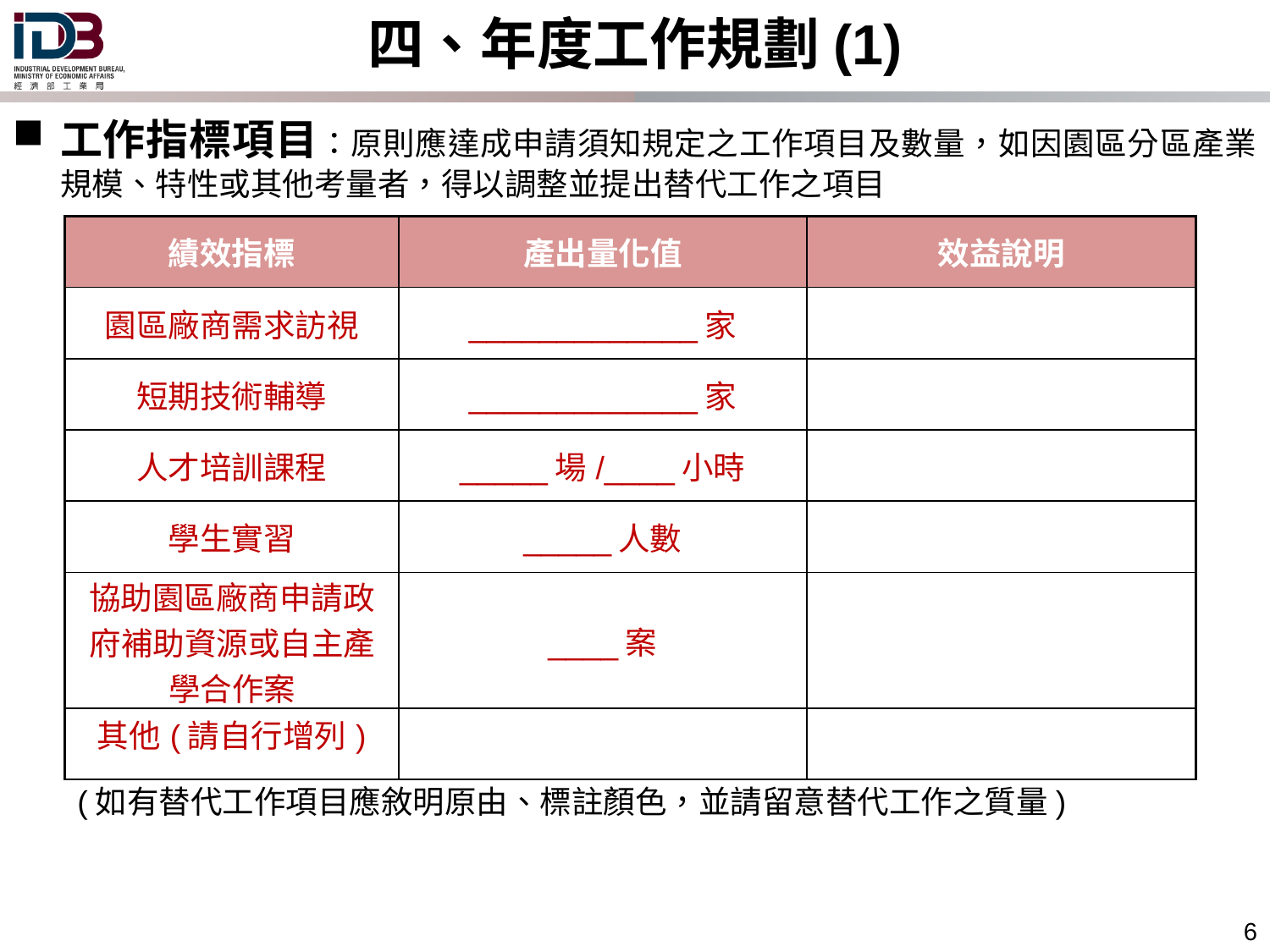

四、年度工作規劃(1)
工作指標項目：原則應達成申請須知規定之工作項目及數量，如因園區分區產業規模、特性或其他考量者，得以調整並提出替代工作之項目
| 績效指標 | 產出量化值 | 效益說明 |
| --- | --- | --- |
| 園區廠商需求訪視 | \_\_\_\_\_\_\_\_\_\_\_\_\_家 |  |
| 短期技術輔導 | \_\_\_\_\_\_\_\_\_\_\_\_\_家 |  |
| 人才培訓課程 | \_\_\_\_\_場/\_\_\_\_小時 |  |
| 學生實習 | \_\_\_\_\_人數 |  |
| 協助園區廠商申請政府補助資源或自主產學合作案 | \_\_\_\_案 |  |
| 其他(請自行增列) |  |  |
(如有替代工作項目應敘明原由、標註顏色，並請留意替代工作之質量)